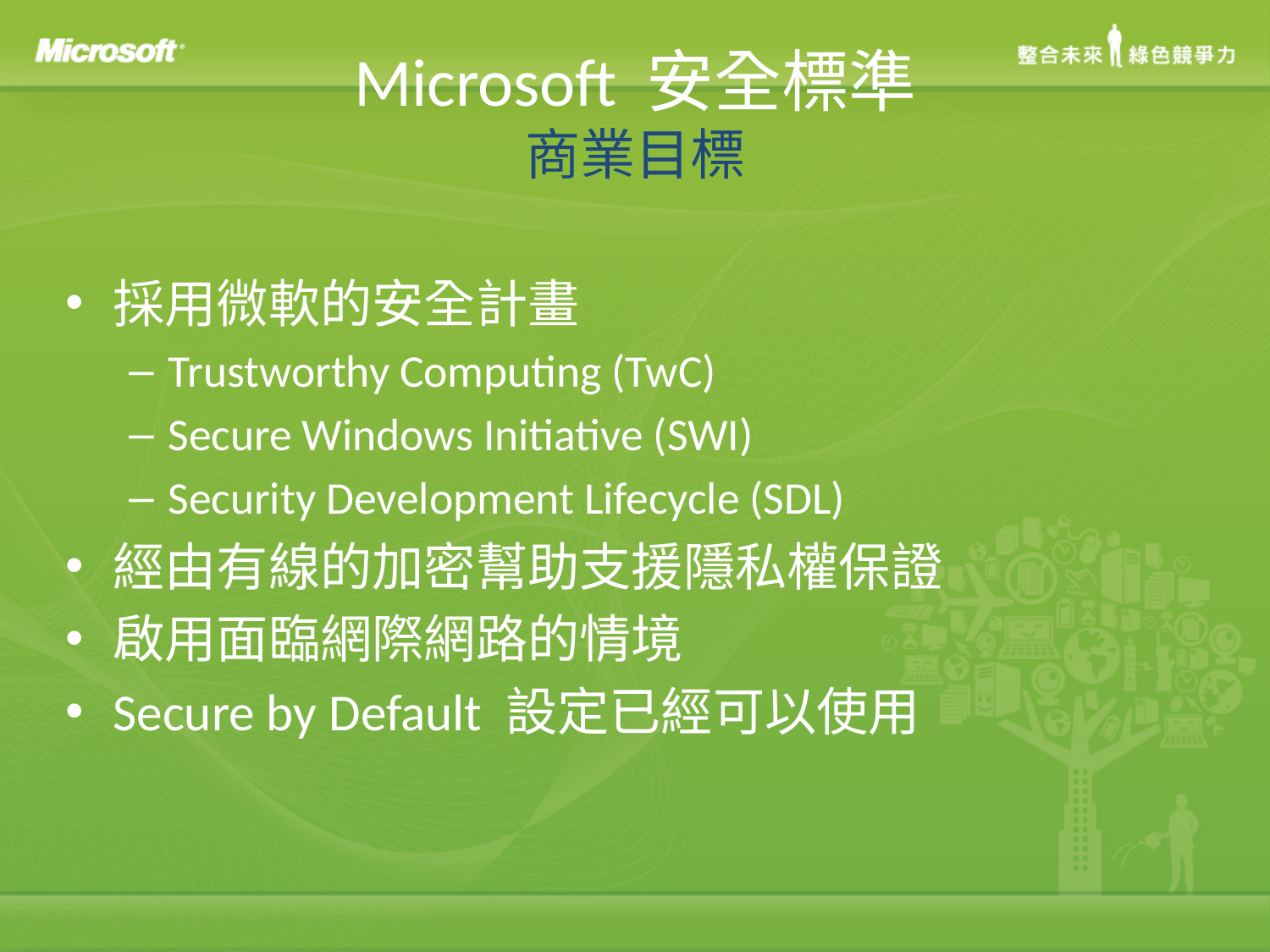

# Microsoft 安全標準 商業目標
採用微軟的安全計畫
Trustworthy Computing (TwC)
Secure Windows Initiative (SWI)
Security Development Lifecycle (SDL)
經由有線的加密幫助支援隱私權保證
啟用面臨網際網路的情境
Secure by Default 設定已經可以使用